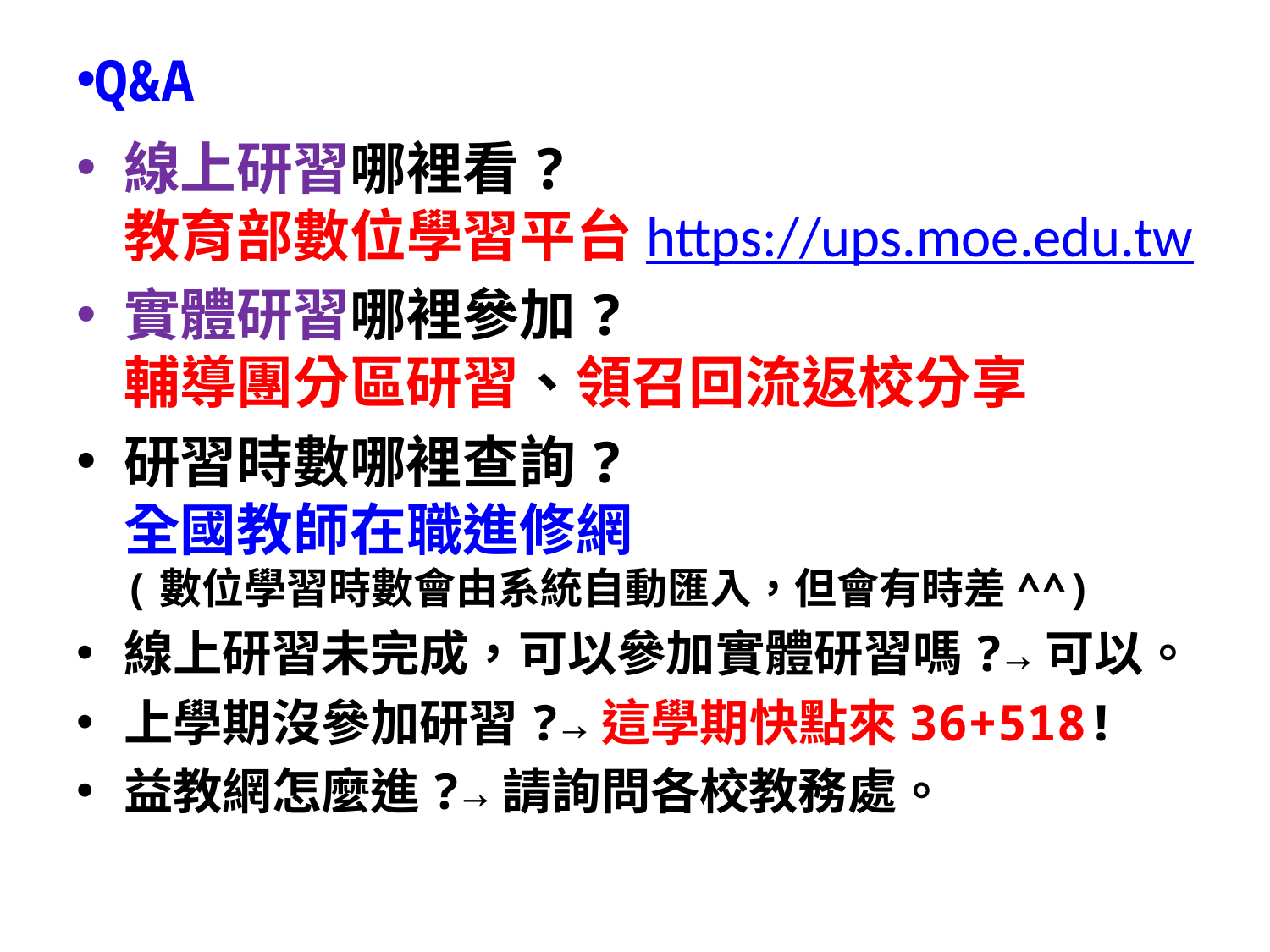

# Q&A
線上研習哪裡看?
教育部數位學習平台https://ups.moe.edu.tw
實體研習哪裡參加?
輔導團分區研習、領召回流返校分享
研習時數哪裡查詢?
全國教師在職進修網
(數位學習時數會由系統自動匯入，但會有時差^^)
線上研習未完成，可以參加實體研習嗎?→可以。
上學期沒參加研習?→這學期快點來36+518!
益教網怎麼進?→請詢問各校教務處。